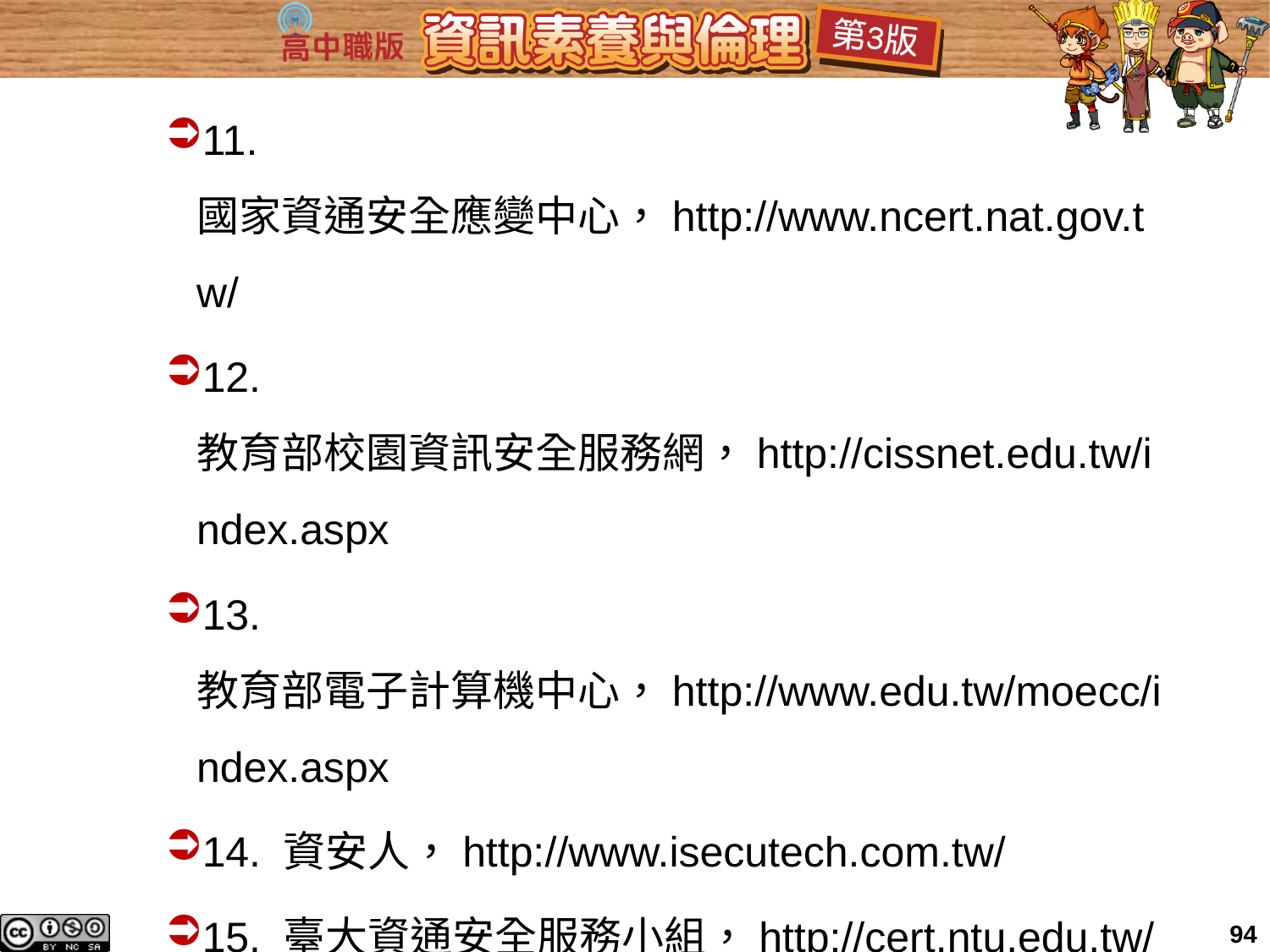

11. 國家資通安全應變中心，http://www.ncert.nat.gov.tw/
12. 教育部校園資訊安全服務網，http://cissnet.edu.tw/index.aspx
13. 教育部電子計算機中心，http://www.edu.tw/moecc/index.aspx
14. 資安人，http://www.isecutech.com.tw/
15. 臺大資通安全服務小組，http://cert.ntu.edu.tw/
16. 臺灣電腦網路危機處理協調中心，http:// www.cert.org.tw/
94